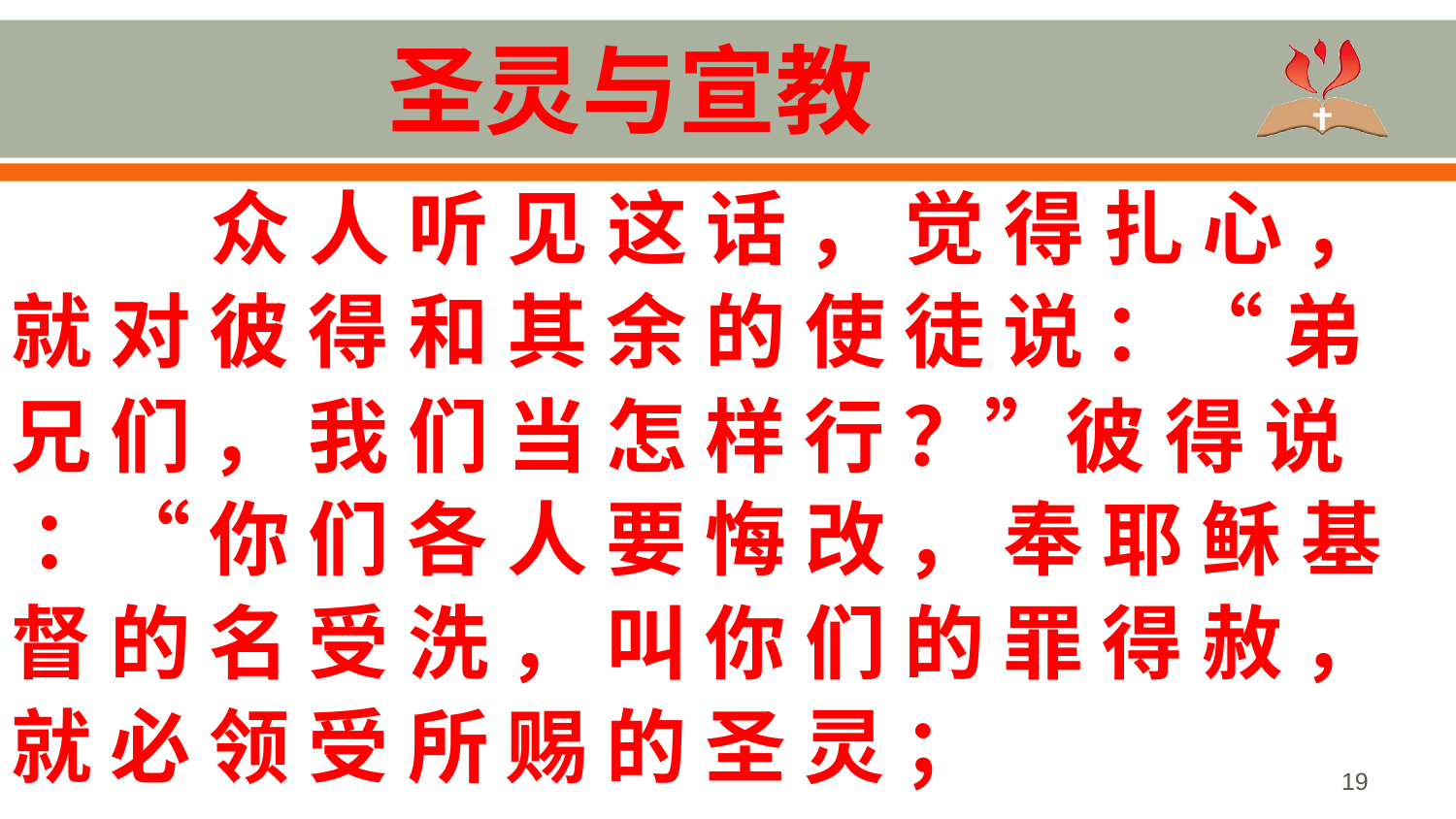

# 圣灵与宣教
           众 人 听 见 这 话 ， 觉 得 扎 心 ， 就 对 彼 得 和 其 余 的 使 徒 说 ：“ 弟 兄 们 ， 我 们 当 怎 样 行 ？”彼 得 说 ：“ 你 们 各 人 要 悔 改 ， 奉 耶 稣 基 督 的 名 受 洗 ， 叫 你 们 的 罪 得 赦 ， 就 必 领 受 所 赐 的 圣 灵 ；

19